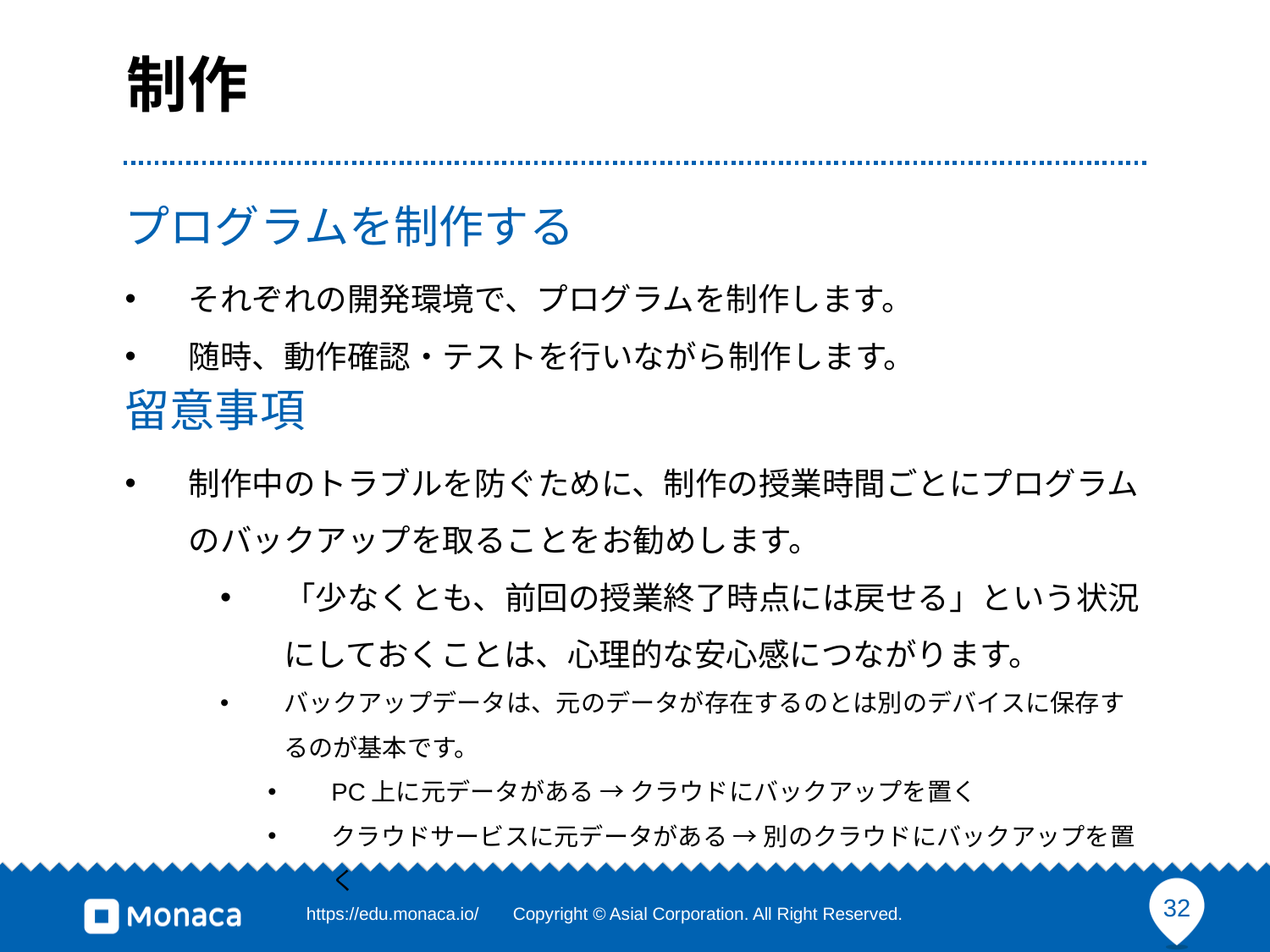

# 制作
プログラムを制作する
それぞれの開発環境で、プログラムを制作します。
随時、動作確認・テストを行いながら制作します。
留意事項
制作中のトラブルを防ぐために、制作の授業時間ごとにプログラムのバックアップを取ることをお勧めします。
「少なくとも、前回の授業終了時点には戻せる」という状況にしておくことは、心理的な安心感につながります。
バックアップデータは、元のデータが存在するのとは別のデバイスに保存するのが基本です。
PC上に元データがある → クラウドにバックアップを置く
クラウドサービスに元データがある → 別のクラウドにバックアップを置く